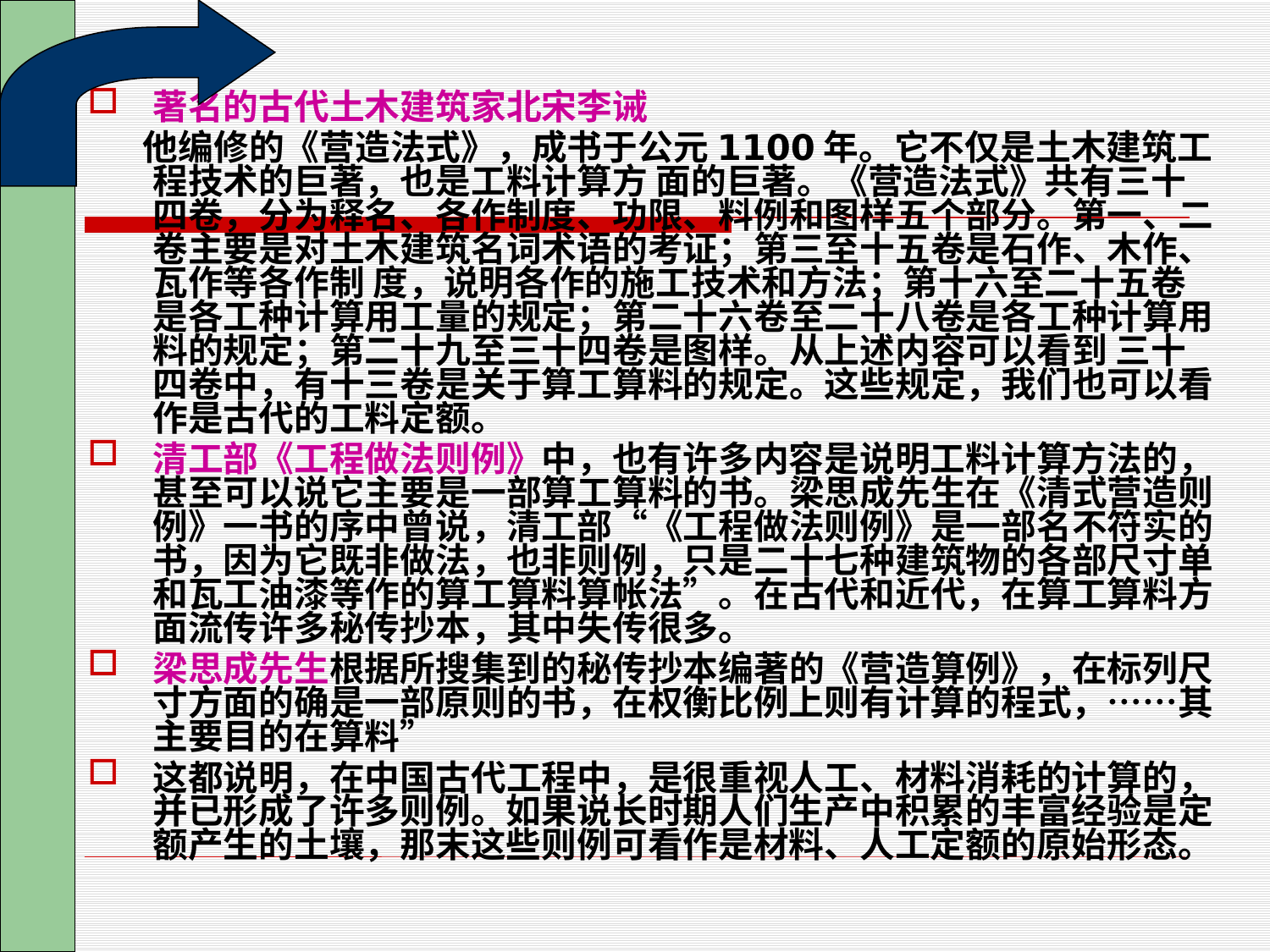

著名的古代土木建筑家北宋李诫
      他编修的《营造法式》，成书于公元1100年。它不仅是土木建筑工程技术的巨著，也是工料计算方 面的巨著。《营造法式》共有三十四卷，分为释名、各作制度、功限、料例和图样五个部分。第一、二卷主要是对土木建筑名词术语的考证；第三至十五卷是石作、木作、瓦作等各作制 度，说明各作的施工技术和方法；第十六至二十五卷是各工种计算用工量的规定；第二十六卷至二十八卷是各工种计算用料的规定；第二十九至三十四卷是图样。从上述内容可以看到 三十四卷中，有十三卷是关于算工算料的规定。这些规定，我们也可以看作是古代的工料定额。
清工部《工程做法则例》中，也有许多内容是说明工料计算方法的，甚至可以说它主要是一部算工算料的书。梁思成先生在《清式营造则例》一书的序中曾说，清工部“《工程做法则例》是一部名不符实的书，因为它既非做法，也非则例，只是二十七种建筑物的各部尺寸单和瓦工油漆等作的算工算料算帐法”。在古代和近代，在算工算料方面流传许多秘传抄本，其中失传很多。
梁思成先生根据所搜集到的秘传抄本编著的《营造算例》，在标列尺寸方面的确是一部原则的书，在权衡比例上则有计算的程式，……其主要目的在算料”
这都说明，在中国古代工程中，是很重视人工、材料消耗的计算的，并已形成了许多则例。如果说长时期人们生产中积累的丰富经验是定额产生的土壤，那末这些则例可看作是材料、人工定额的原始形态。